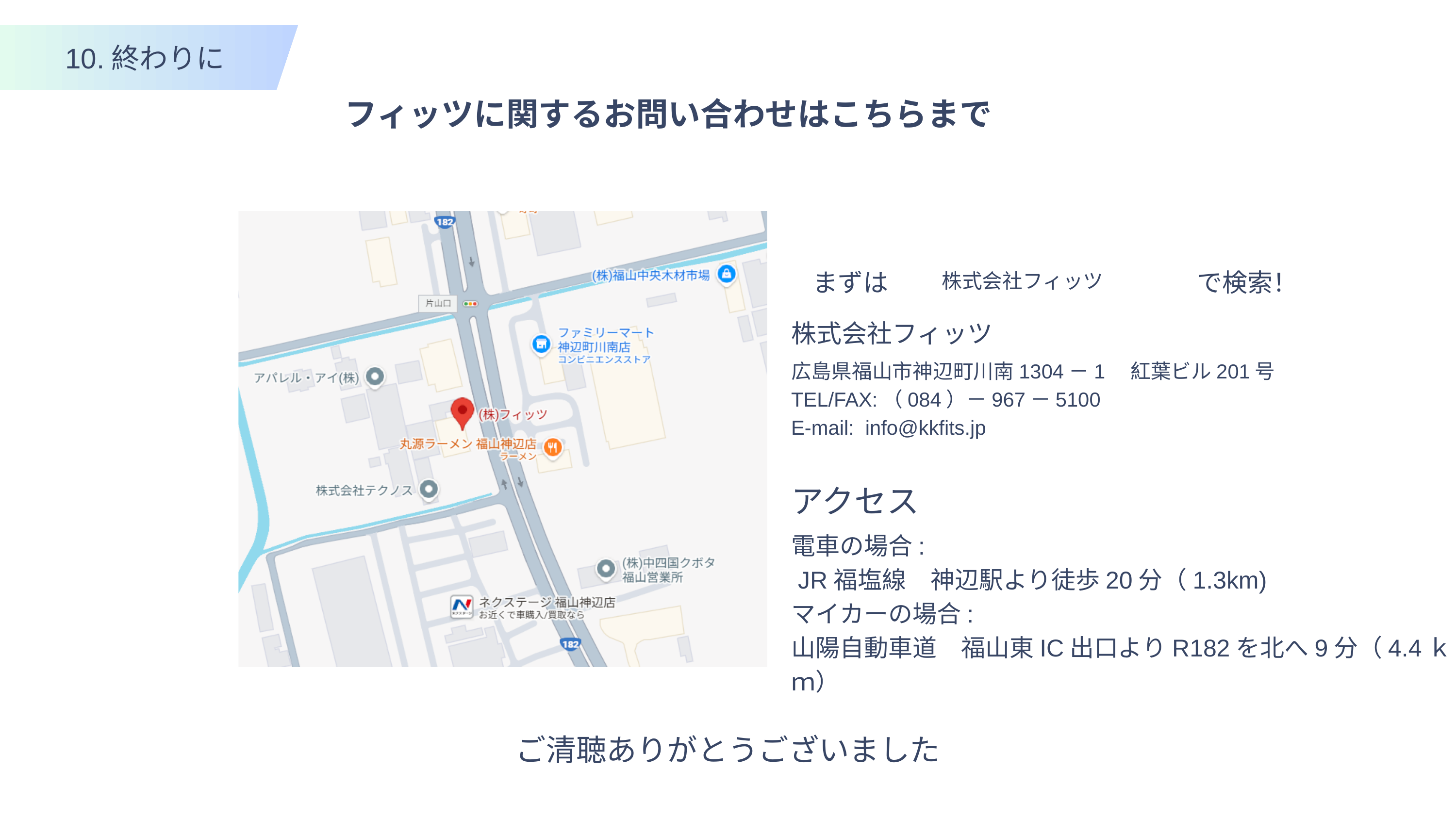

10.終わりに
フィッツに関するお問い合わせはこちらまで

まずは　　　　　　　　　　　　 で検索！
株式会社フィッツ

株式会社フィッツ
広島県福山市神辺町川南1304－1　紅葉ビル201号
TEL/FAX:（084）－967－5100
E-mail:  info@kkfits.jp

アクセス
電車の場合:
 JR福塩線　神辺駅より徒歩20分（1.3km)
マイカーの場合:
山陽自動車道　福山東IC出口よりR182を北へ9分（4.4ｋｍ）
ご清聴ありがとうございました